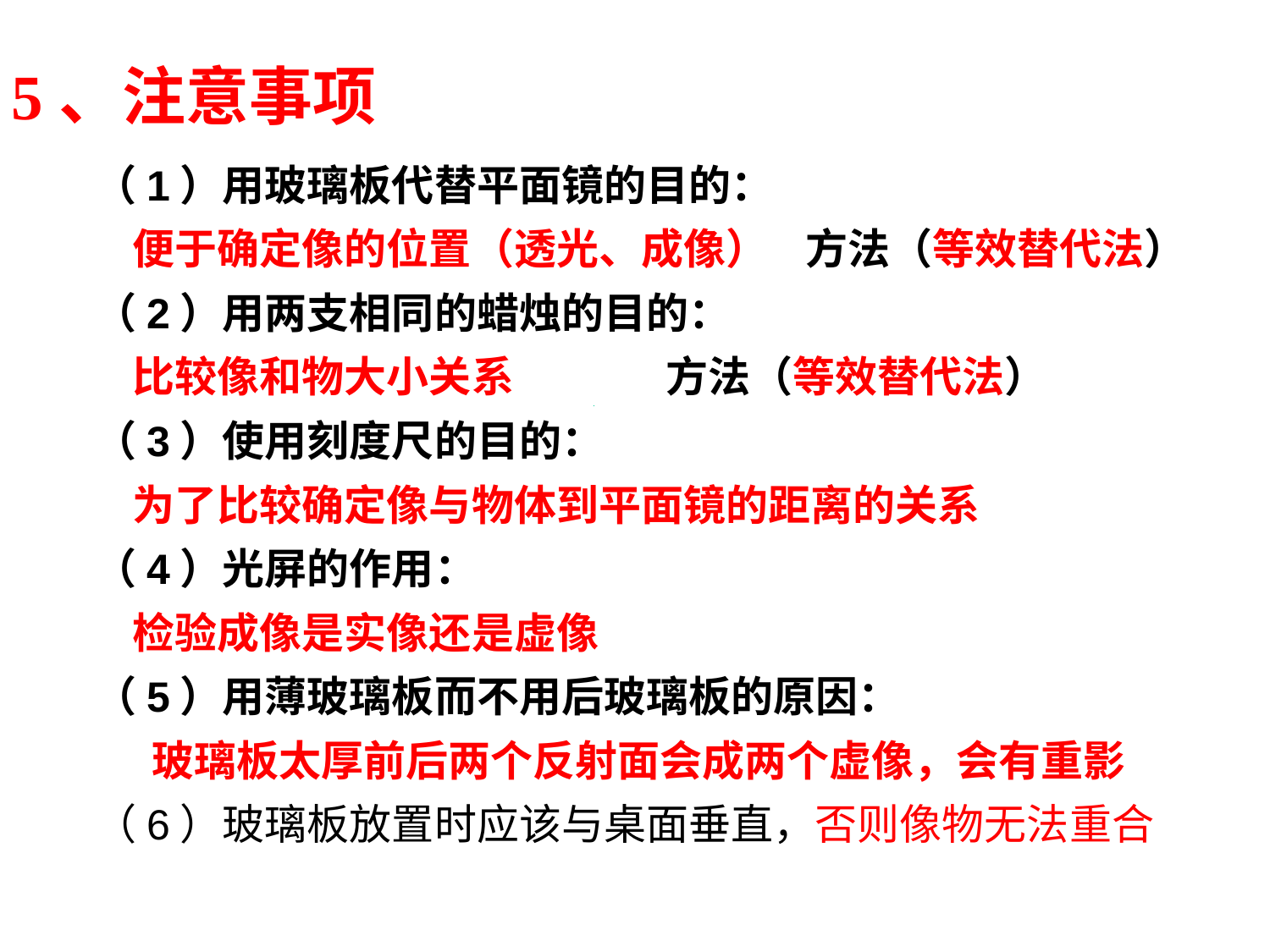

5、注意事项
（1）用玻璃板代替平面镜的目的：
   便于确定像的位置（透光、成像）    方法（等效替代法）
（2）用两支相同的蜡烛的目的：
   比较像和物大小关系                方法（等效替代法）
（3）使用刻度尺的目的：
   为了比较确定像与物体到平面镜的距离的关系
（4）光屏的作用：
   检验成像是实像还是虚像
（5）用薄玻璃板而不用后玻璃板的原因：
     玻璃板太厚前后两个反射面会成两个虚像，会有重影
（6）玻璃板放置时应该与桌面垂直，否则像物无法重合